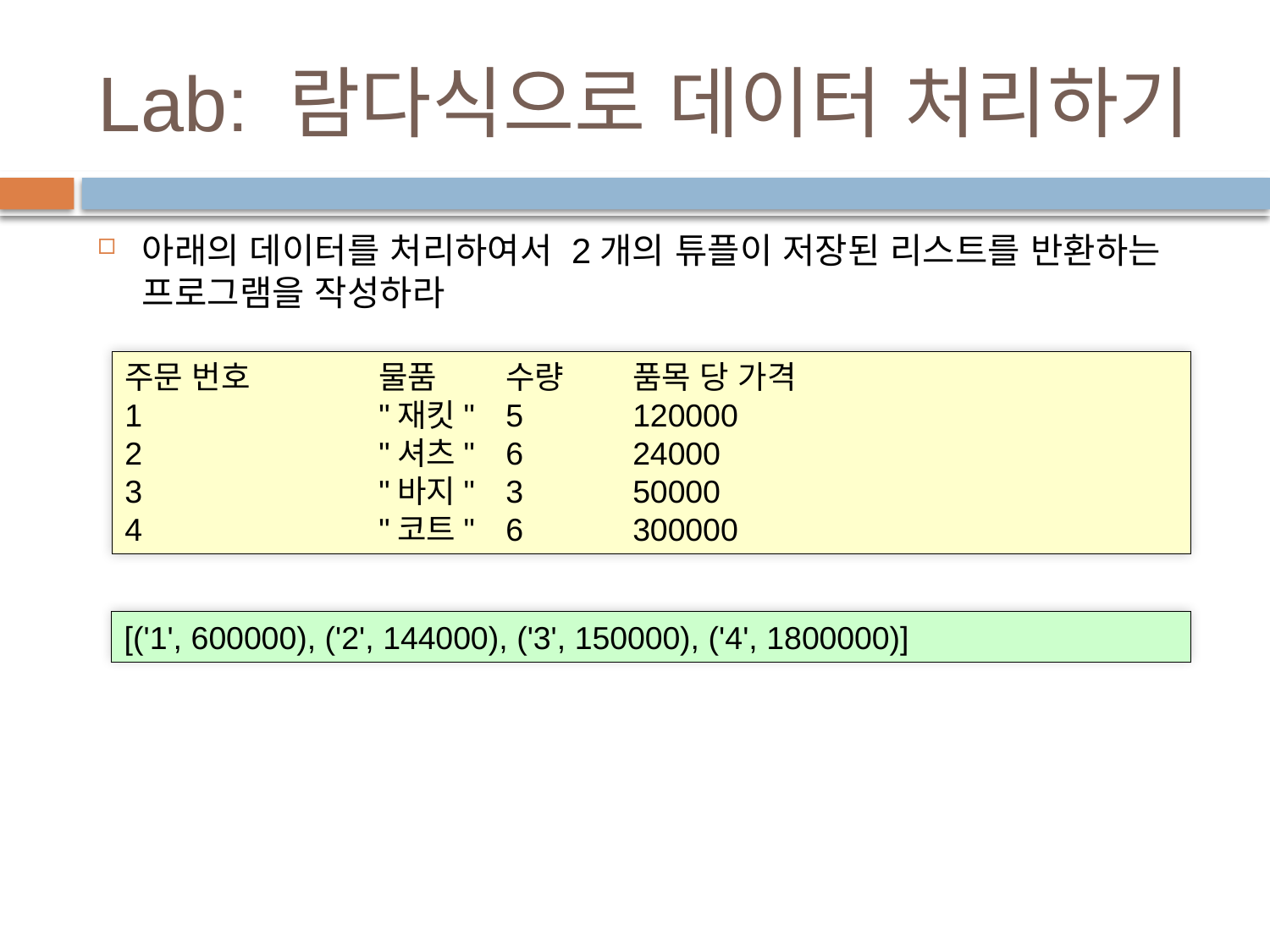

# Lab: 람다식으로 데이터 처리하기
아래의 데이터를 처리하여서 2개의 튜플이 저장된 리스트를 반환하는 프로그램을 작성하라
주문 번호		물품	수량	품목 당 가격
1 		"재킷" 	5	120000
2		"셔츠"	6	24000
3		"바지"	3	50000
4		"코트"	6	300000
[('1', 600000), ('2', 144000), ('3', 150000), ('4', 1800000)]